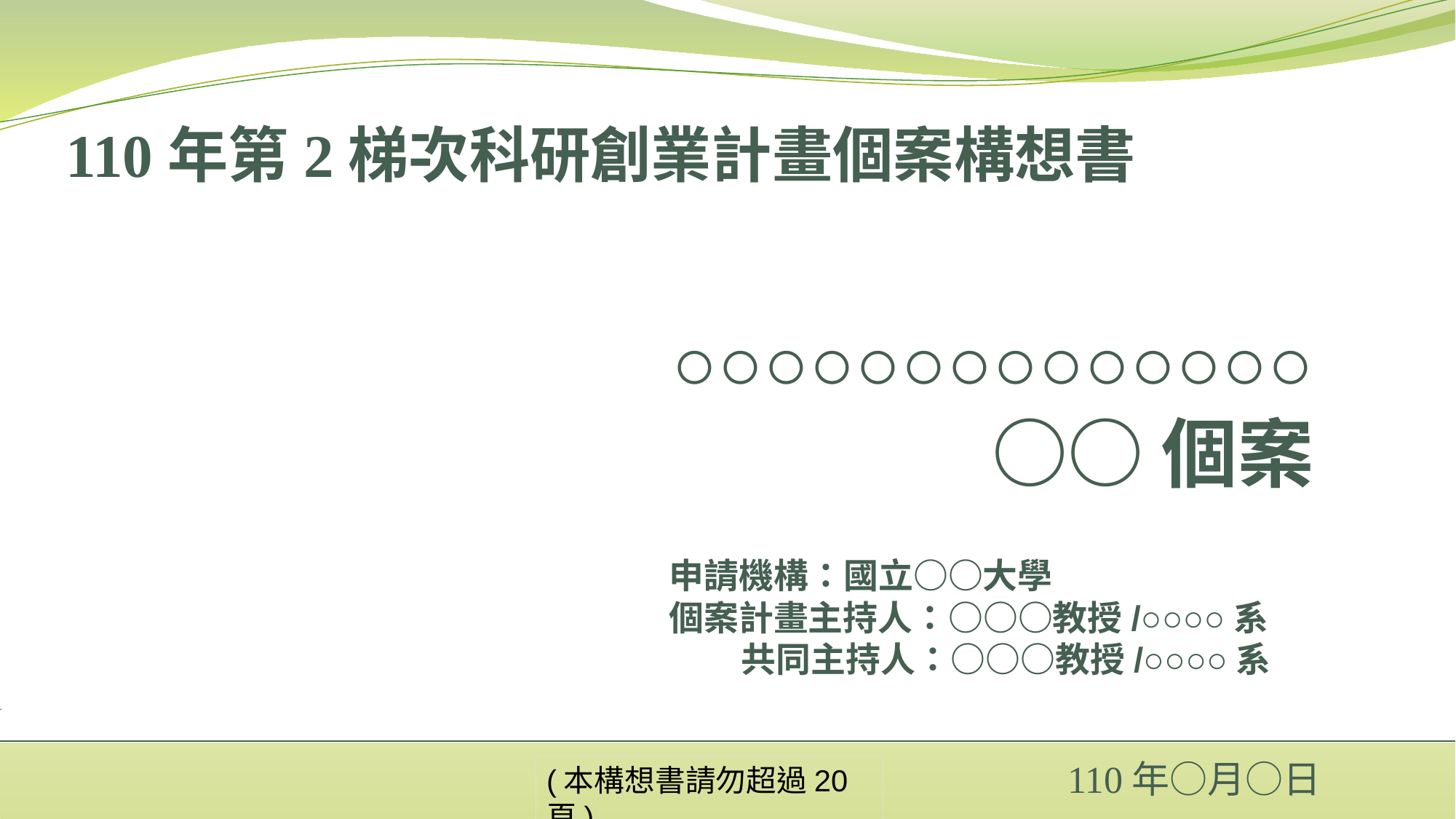

# 110年第2梯次科研創業計畫個案構想書
○○○○○○○○○○○○○○
○○個案
申請機構：國立○○大學
個案計畫主持人：○○○教授/○○○○系
        共同主持人：○○○教授/○○○○系

 110年○月○日
(本構想書請勿超過20頁)